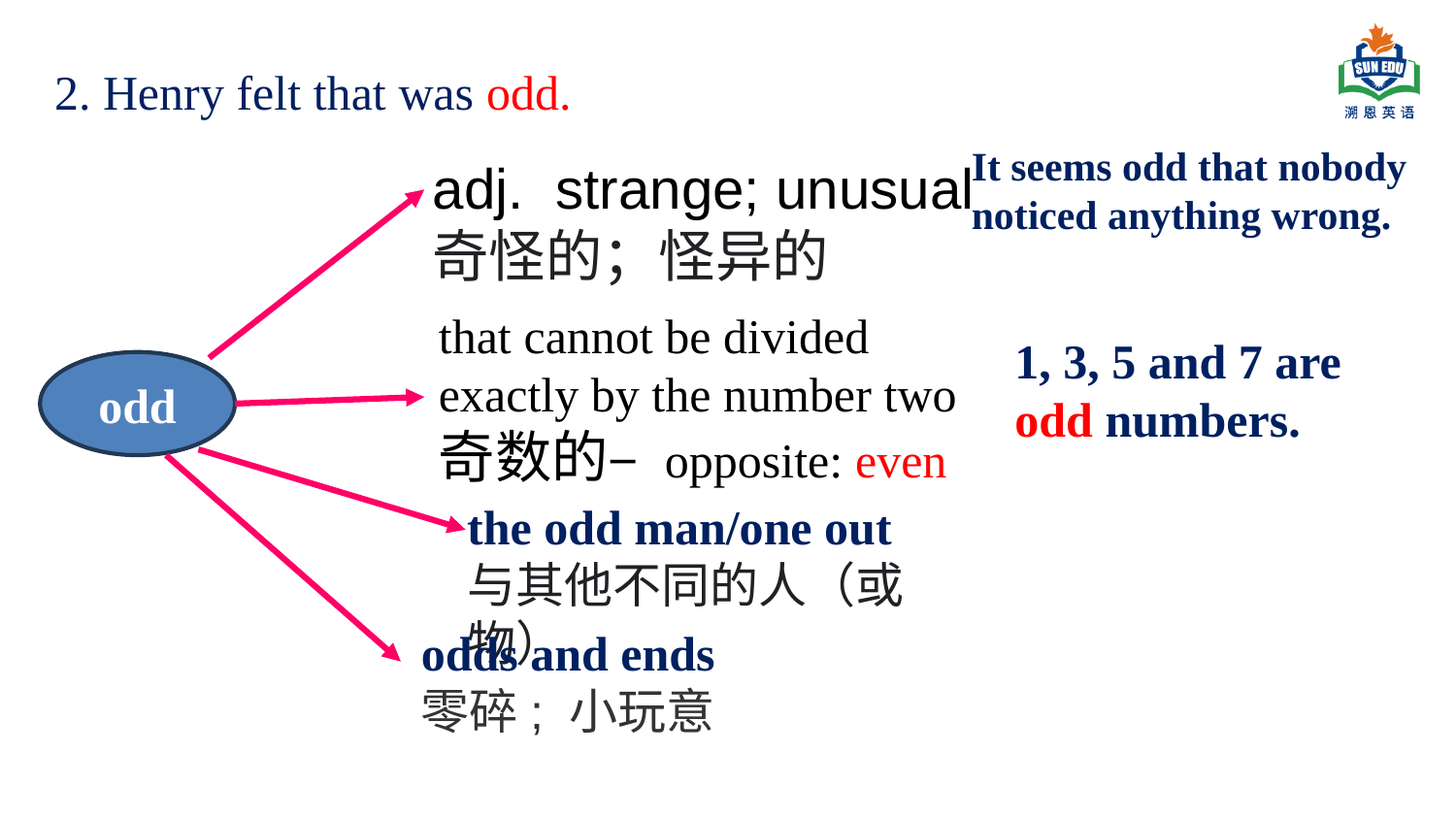

2. Henry felt that was odd.
It seems odd that nobody noticed anything wrong.
adj.  strange; unusual
奇怪的；怪异的
that cannot be divided exactly by the number two 奇数的– opposite: even
1, 3, 5 and 7 are odd numbers.
odd
the odd man/one out
与其他不同的人（或物）
odds and ends
零碎; 小玩意